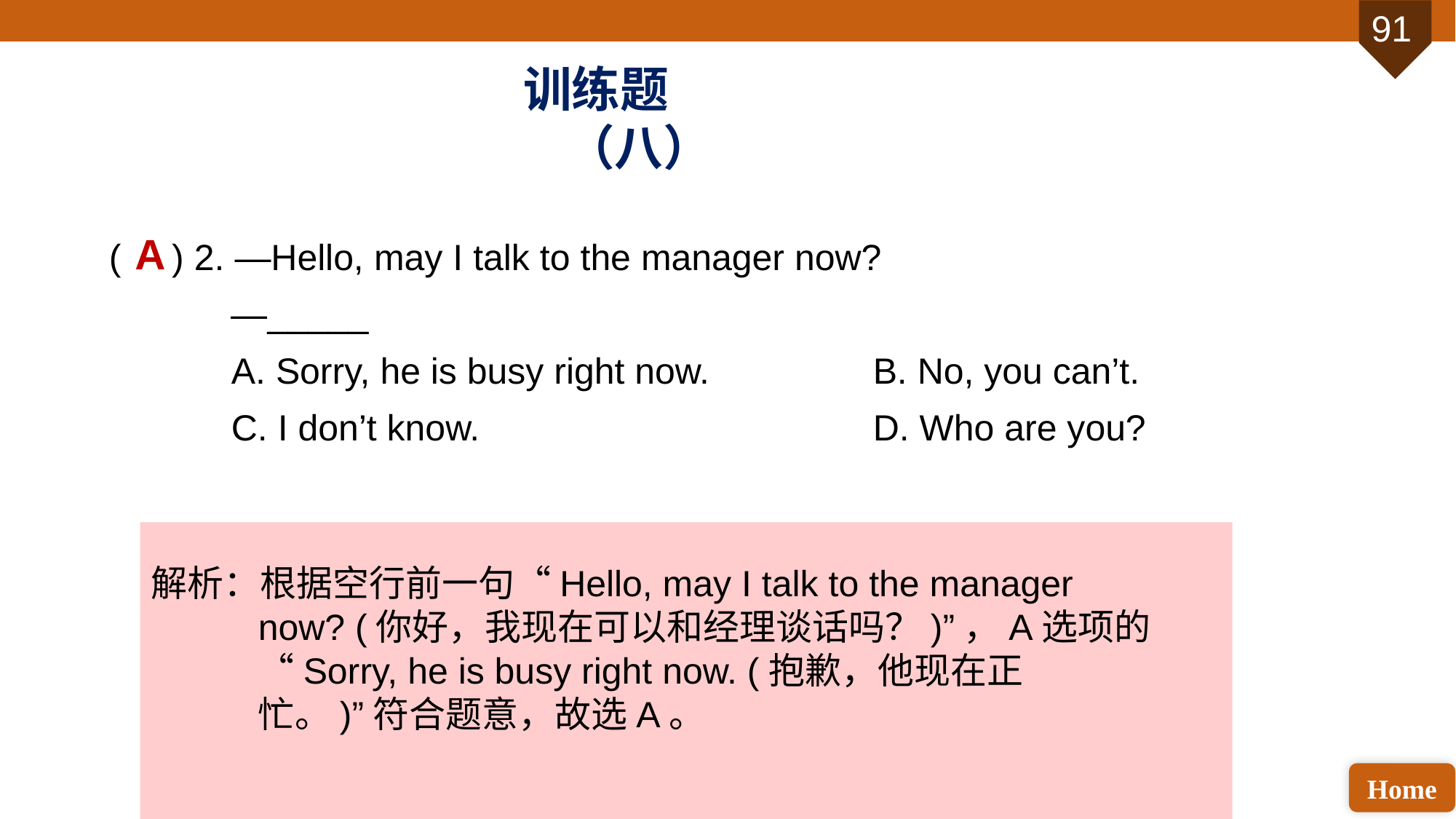

训练题（八）
(     ) 2. —Hello, may I talk to the manager now?
            —_____
            A. Sorry, he is busy right now. 		B. No, you can’t.
            C. I don’t know. 				D. Who are you?
A

解析：根据空行前一句“Hello, may I talk to the manager now? (你好，我现在可以和经理谈话吗？)”，A选项的“Sorry, he is busy right now. (抱歉，他现在正忙。)”符合题意，故选A。